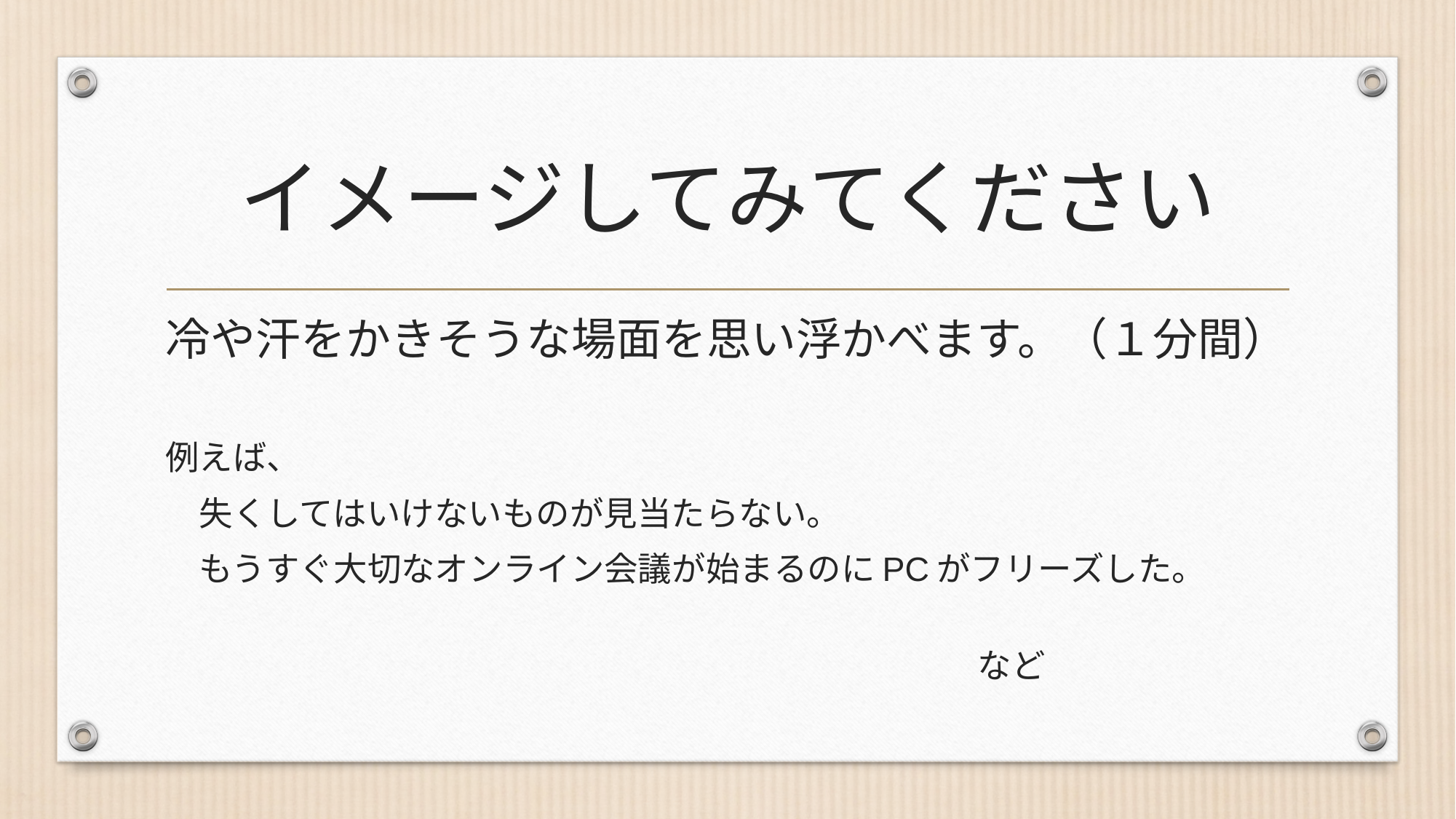

# イメージしてみてください
冷や汗をかきそうな場面を思い浮かべます。（１分間）

例えば、
　失くしてはいけないものが見当たらない。
　もうすぐ大切なオンライン会議が始まるのにPCがフリーズした。
　　　　　　　　　　　　　　　　　　　　　　　　　　　　　　　　　　　　　　　　　　　　　　　　　　　　　　　　　など